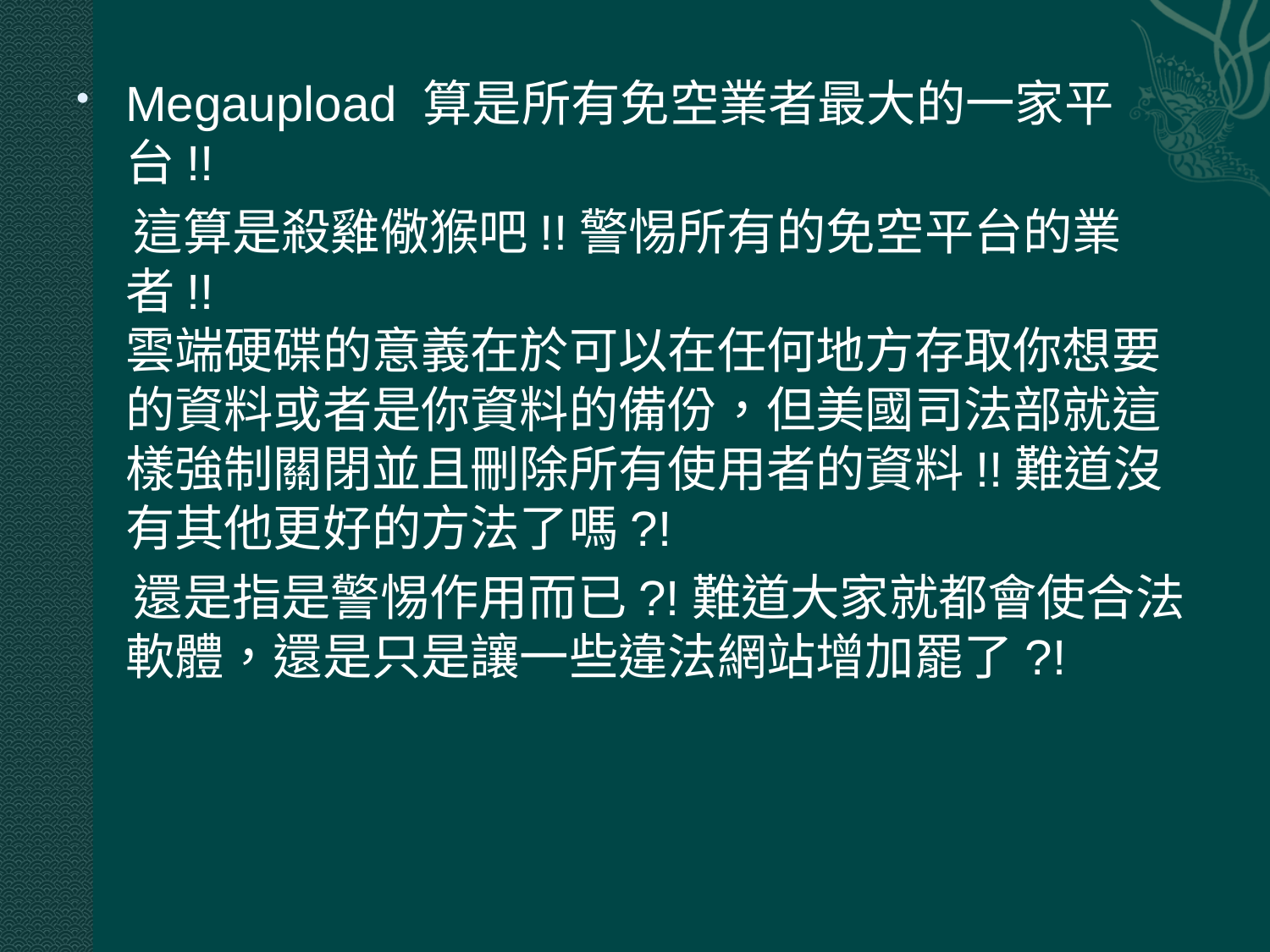

Megaupload 算是所有免空業者最大的一家平台!!
    這算是殺雞儆猴吧!!警惕所有的免空平台的業者!!
雲端硬碟的意義在於可以在任何地方存取你想要的資料或者是你資料的備份，但美國司法部就這樣強制關閉並且刪除所有使用者的資料!!難道沒有其他更好的方法了嗎?!
    還是指是警惕作用而已?!難道大家就都會使合法軟體，還是只是讓一些違法網站增加罷了?!